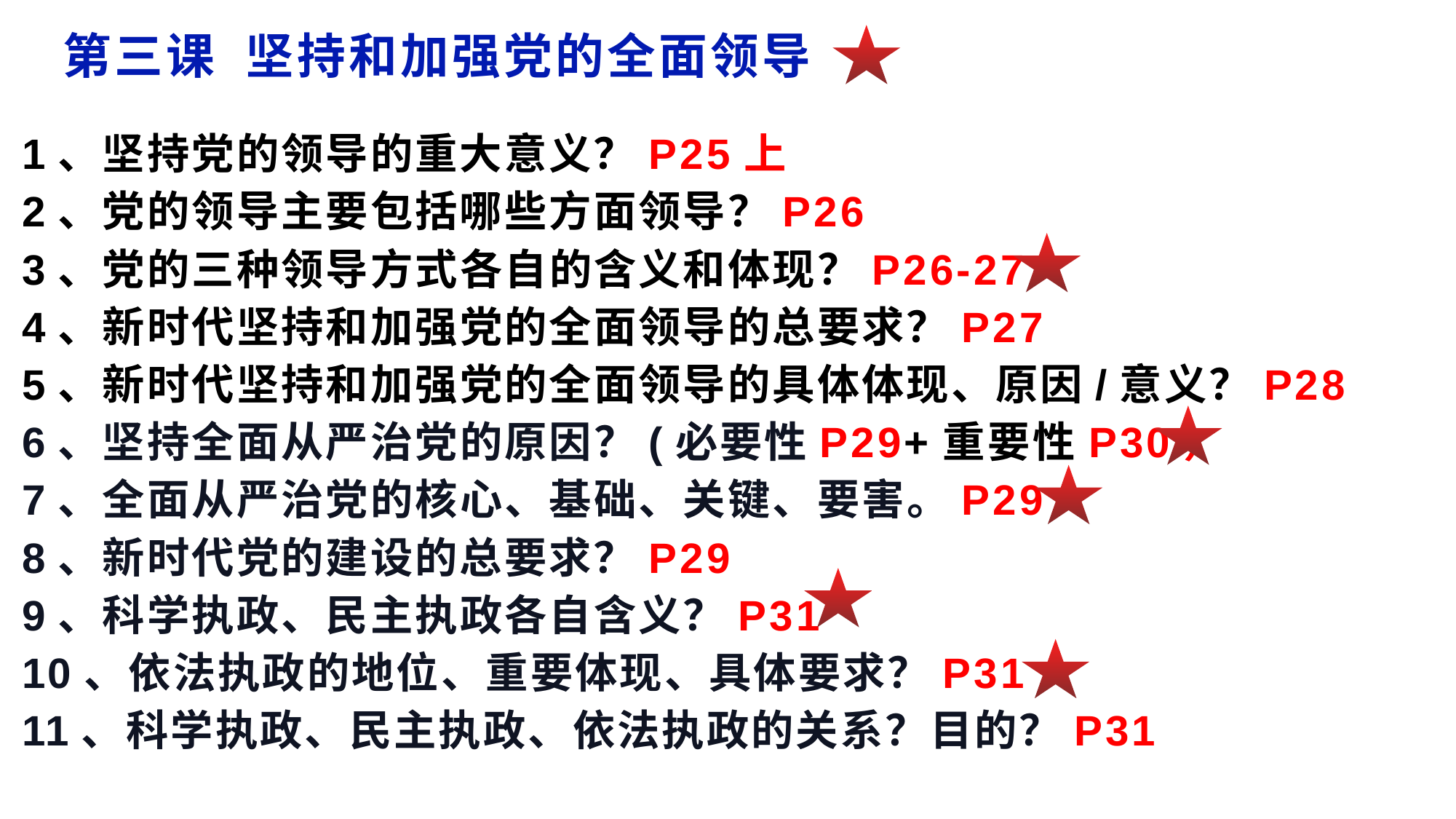

第三课  坚持和加强党的全面领导

1、坚持党的领导的重大意义？P25上
2、党的领导主要包括哪些方面领导？P26
3、党的三种领导方式各自的含义和体现？P26-27
4、新时代坚持和加强党的全面领导的总要求？P27
5、新时代坚持和加强党的全面领导的具体体现、原因/意义？P28
6、坚持全面从严治党的原因？(必要性P29+重要性P30）
7、全面从严治党的核心、基础、关键、要害。P29
8、新时代党的建设的总要求？P29
9、科学执政、民主执政各自含义？P31
10、依法执政的地位、重要体现、具体要求？P31
11、科学执政、民主执政、依法执政的关系？目的？P31